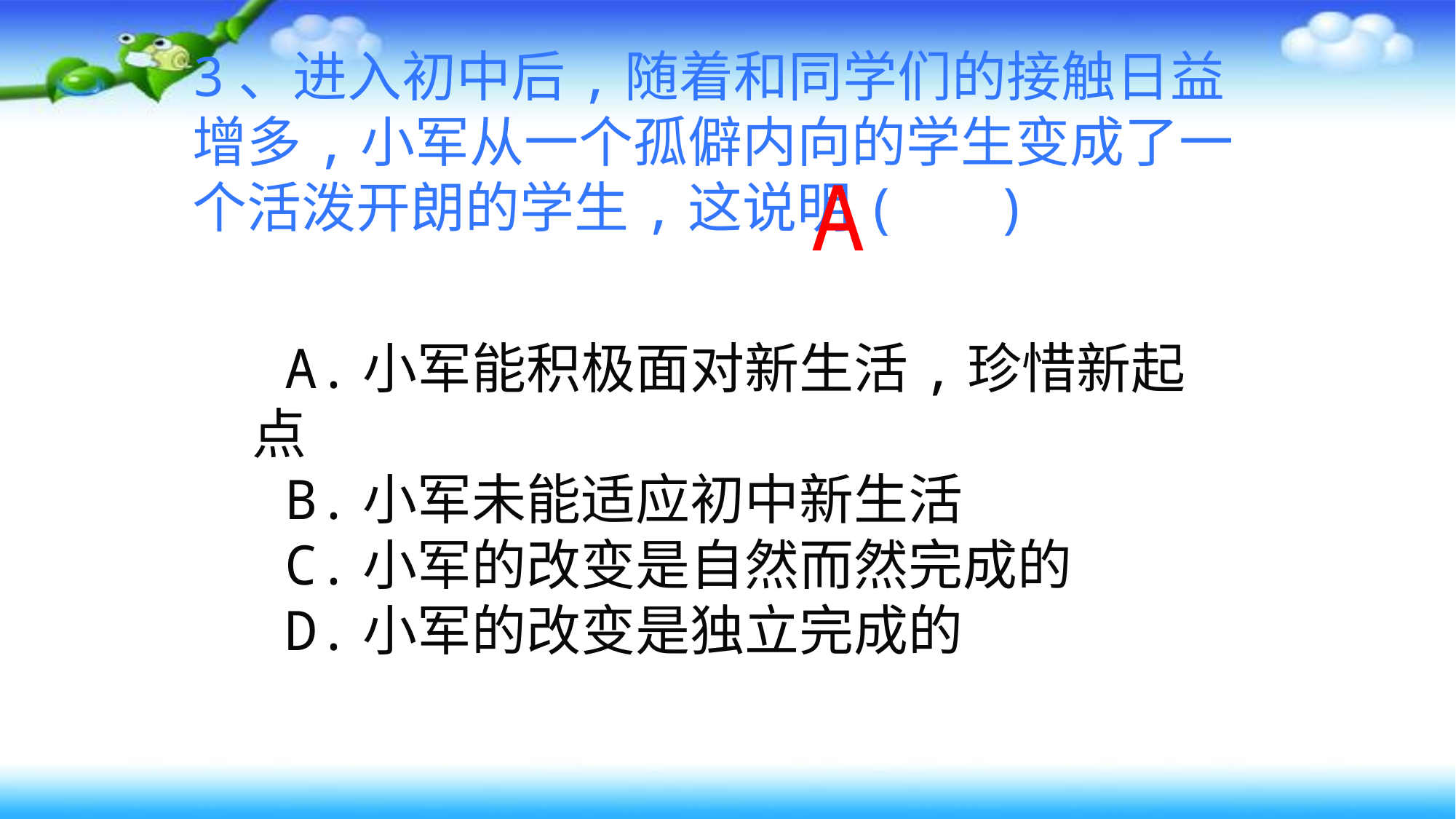

3、进入初中后,随着和同学们的接触日益增多,小军从一个孤僻内向的学生变成了一个活泼开朗的学生,这说明(   )

A
  A.小军能积极面对新生活,珍惜新起点
 B.小军未能适应初中新生活
 C.小军的改变是自然而然完成的
 D.小军的改变是独立完成的